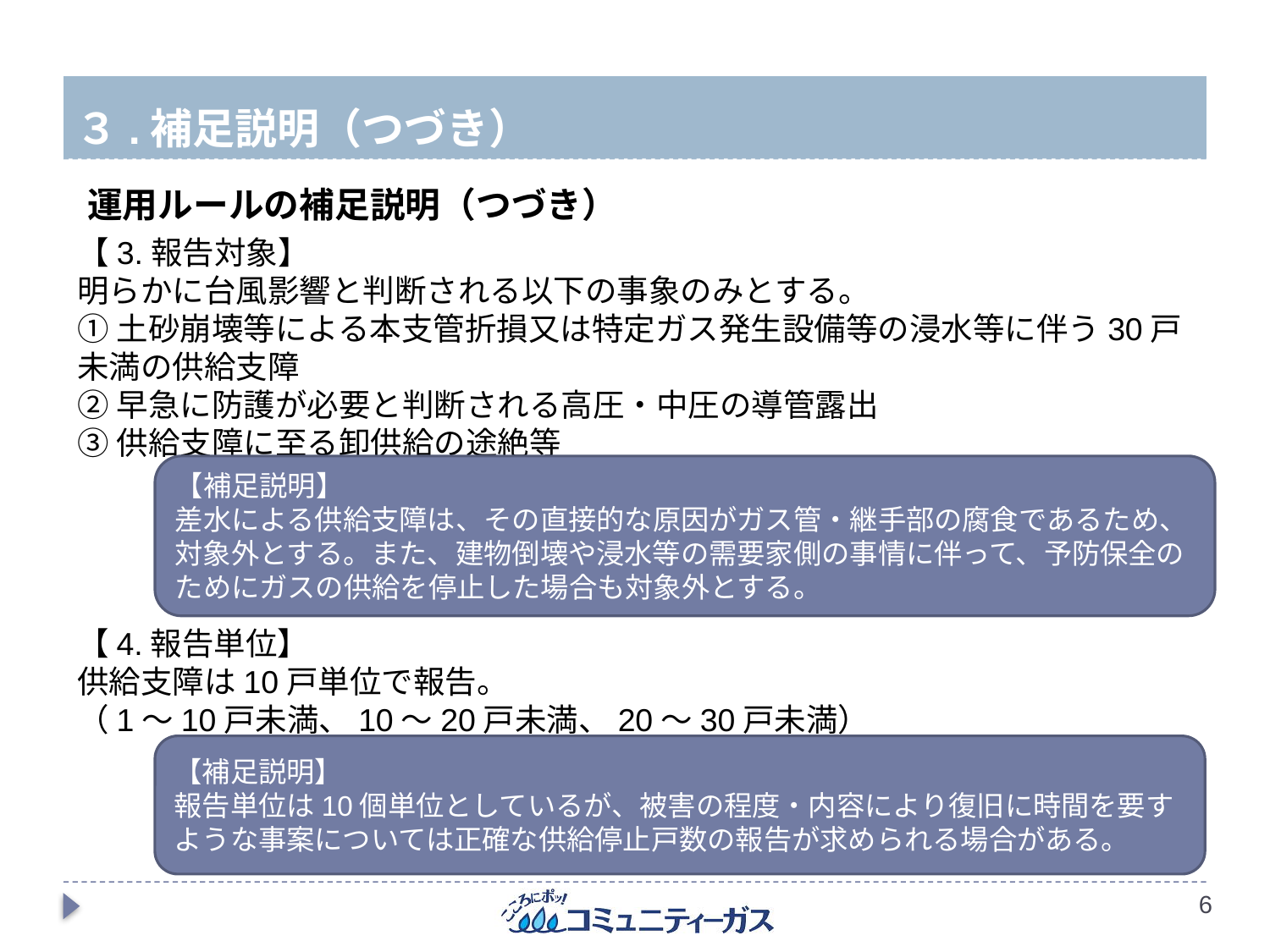

# ３.補足説明（つづき）
運用ルールの補足説明（つづき）
【3.報告対象】
明らかに台風影響と判断される以下の事象のみとする。
①土砂崩壊等による本支管折損又は特定ガス発生設備等の浸水等に伴う30戸未満の供給支障
②早急に防護が必要と判断される高圧・中圧の導管露出
③供給支障に至る卸供給の途絶等
【補足説明】
差水による供給支障は、その直接的な原因がガス管・継手部の腐食であるため、対象外とする。また、建物倒壊や浸水等の需要家側の事情に伴って、予防保全のためにガスの供給を停止した場合も対象外とする。
【4.報告単位】
供給支障は10戸単位で報告。
（1～10戸未満、10～20戸未満、20～30戸未満）
【補足説明】
報告単位は10個単位としているが、被害の程度・内容により復旧に時間を要すような事案については正確な供給停止戸数の報告が求められる場合がある。
6